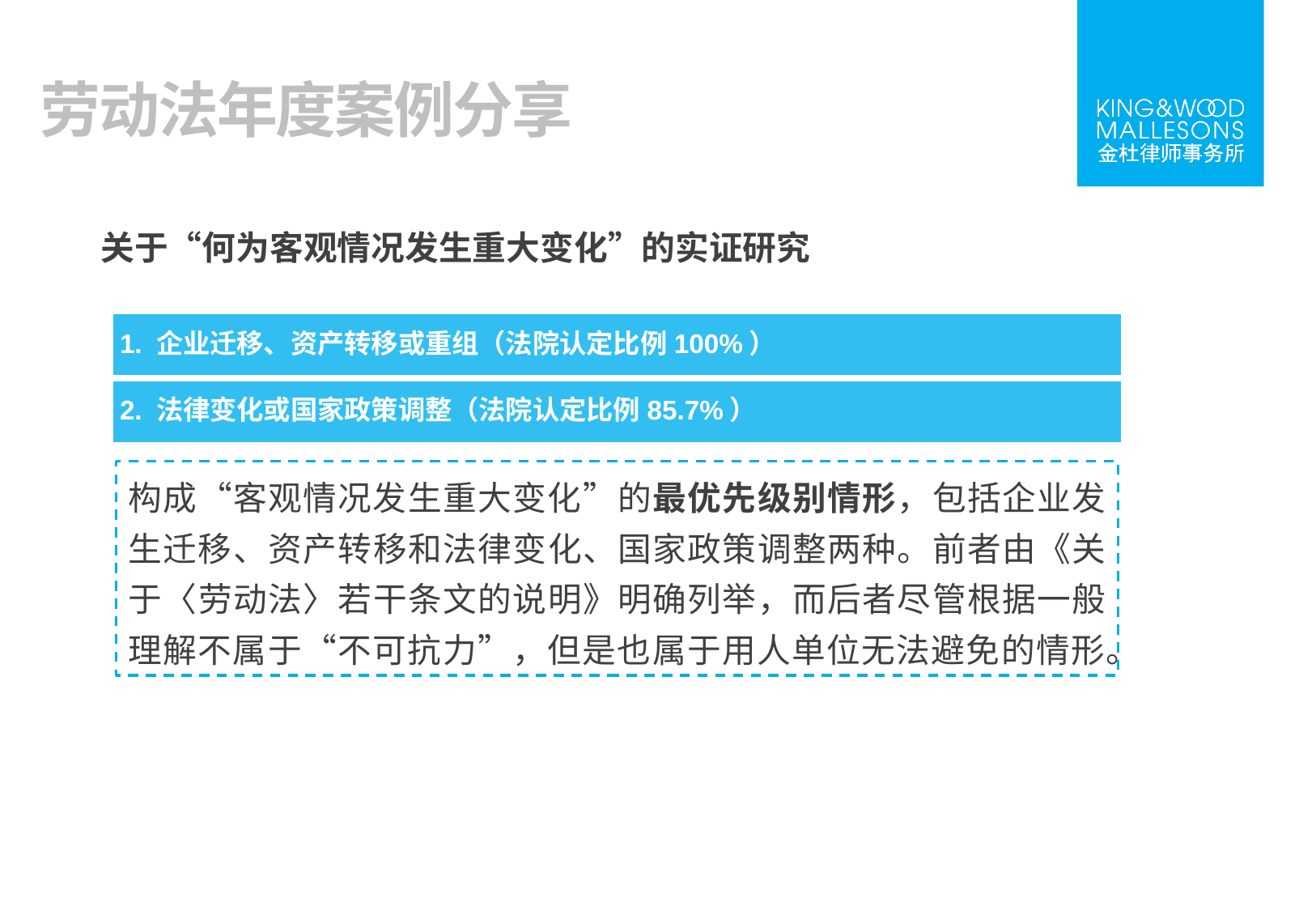

劳动法年度案例分享
关于“何为客观情况发生重大变化”的实证研究
1. 企业迁移、资产转移或重组（法院认定比例100%）
2. 法律变化或国家政策调整（法院认定比例85.7%）
构成“客观情况发生重大变化”的最优先级别情形，包括企业发生迁移、资产转移和法律变化、国家政策调整两种。前者由《关于〈劳动法〉若干条文的说明》明确列举，而后者尽管根据一般理解不属于“不可抗力”，但是也属于用人单位无法避免的情形。